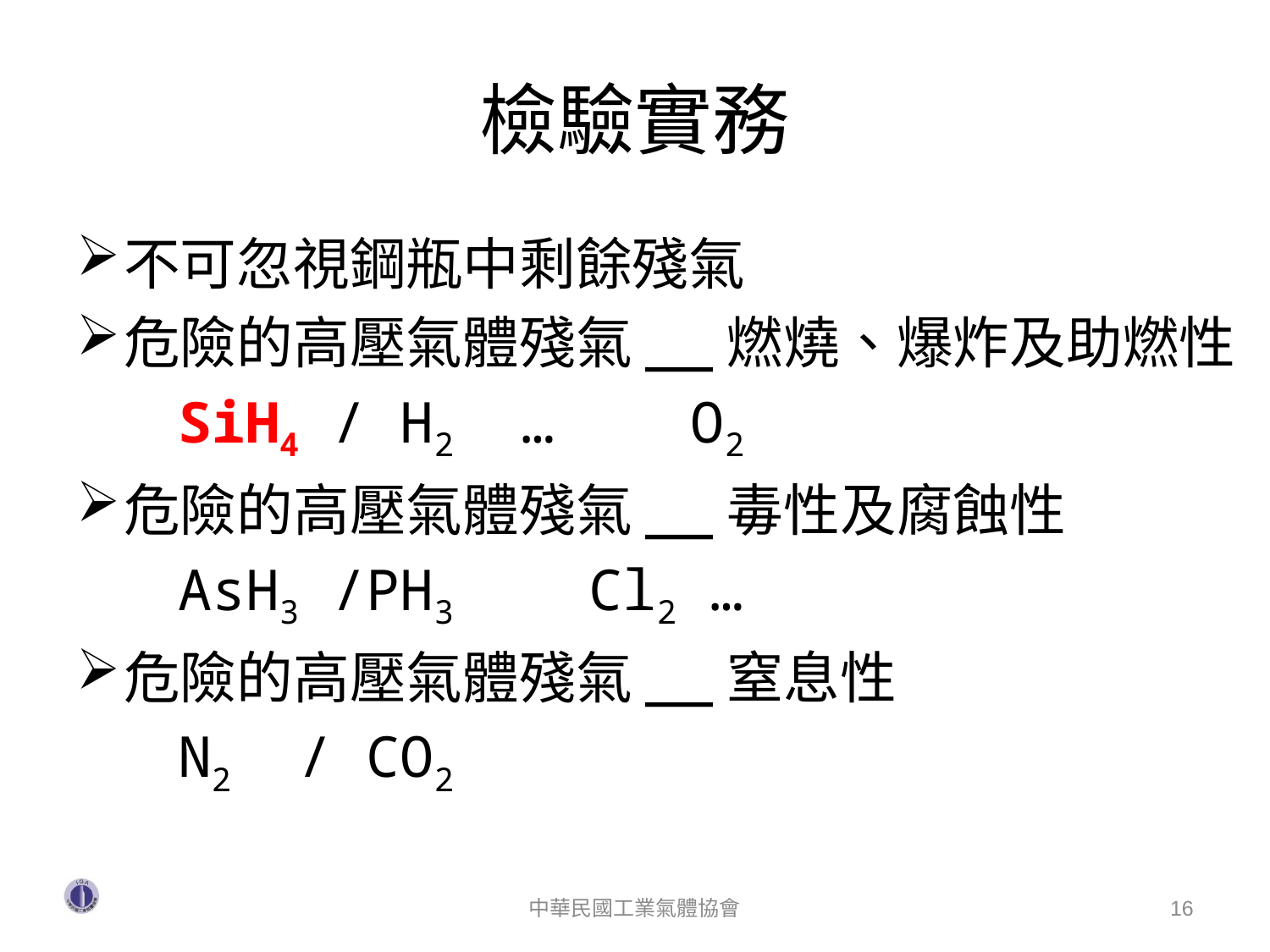

# 檢驗實務
不可忽視鋼瓶中剩餘殘氣
危險的高壓氣體殘氣__燃燒、爆炸及助燃性
   SiH4 / H2  …    O2
危險的高壓氣體殘氣__毒性及腐蝕性
   AsH3 /PH3    Cl2 …
危險的高壓氣體殘氣__窒息性
   N2  / CO2

中華民國工業氣體協會
16